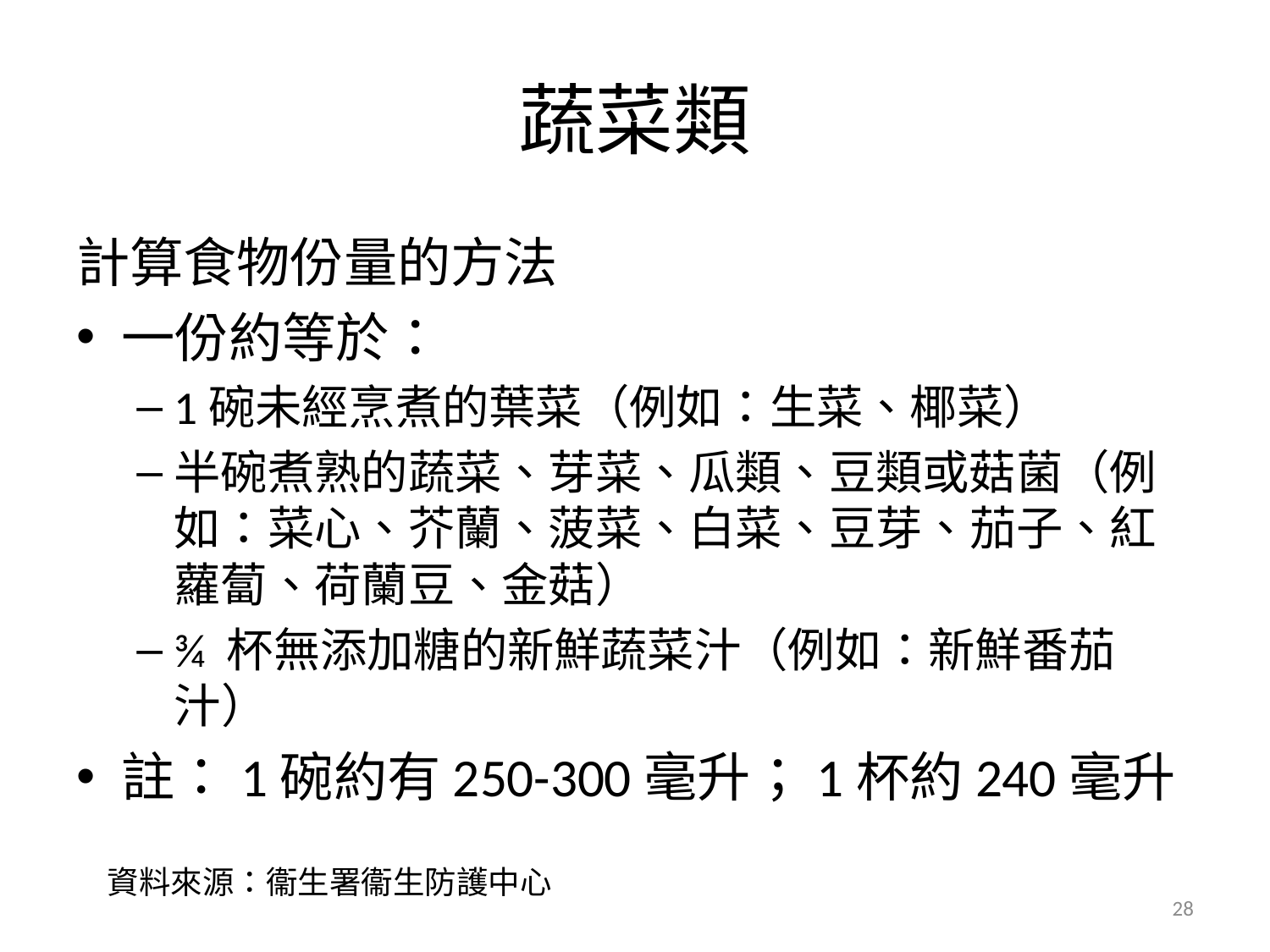

# 蔬菜類
計算食物份量的方法
一份約等於：
1碗未經烹煮的葉菜（例如：生菜、椰菜）
半碗煮熟的蔬菜、芽菜、瓜類、豆類或菇菌（例如：菜心、芥蘭、菠菜、白菜、豆芽、茄子、紅蘿蔔、荷蘭豆、金菇）
¾ 杯無添加糖的新鮮蔬菜汁（例如：新鮮番茄汁）
註：1碗約有250-300毫升；1杯約240毫升
資料來源：衞生署衞生防護中心
28